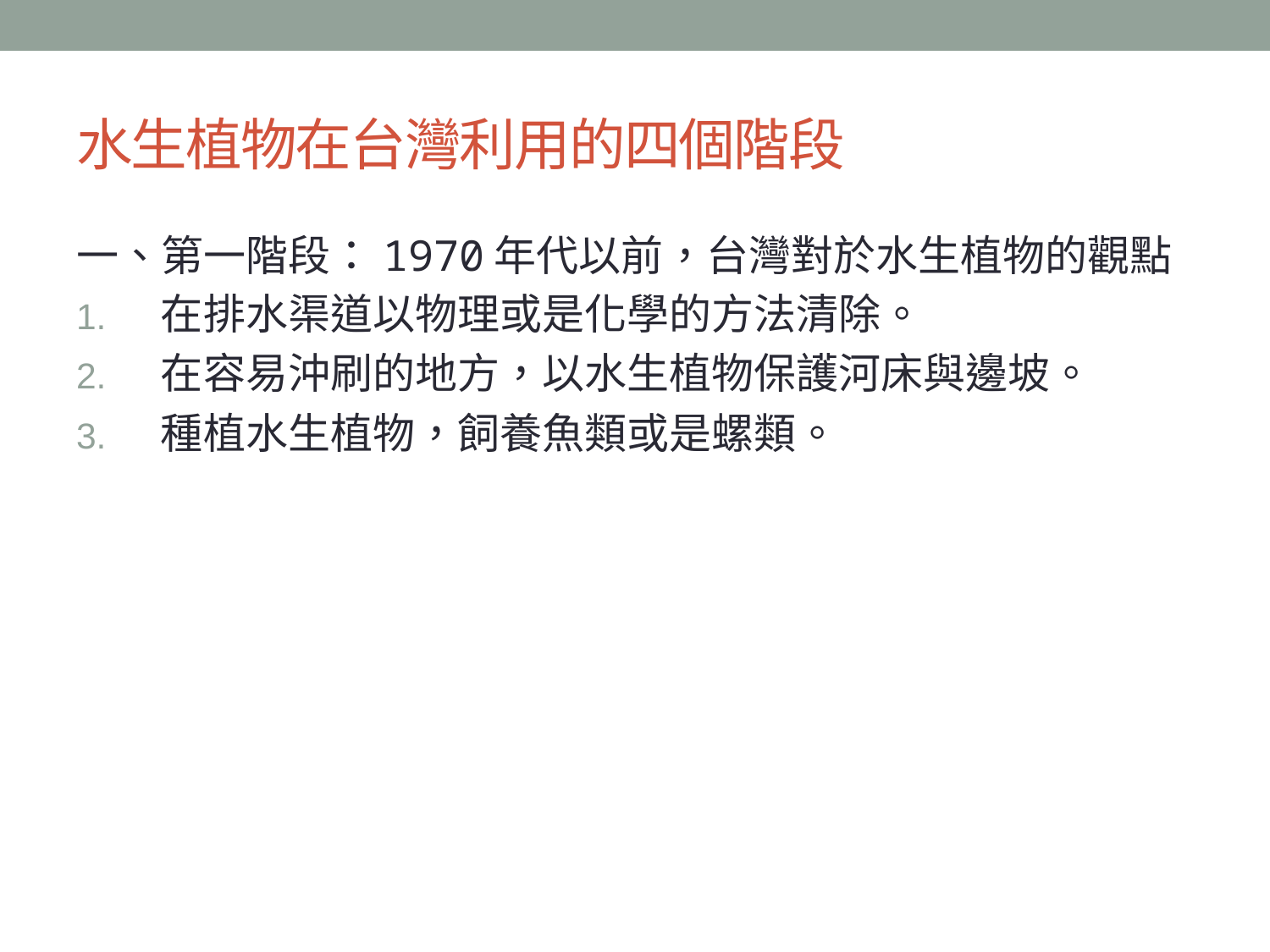

# 水生植物在台灣利用的四個階段
一、第一階段：1970年代以前，台灣對於水生植物的觀點
在排水渠道以物理或是化學的方法清除。
在容易沖刷的地方，以水生植物保護河床與邊坡。
種植水生植物，飼養魚類或是螺類。